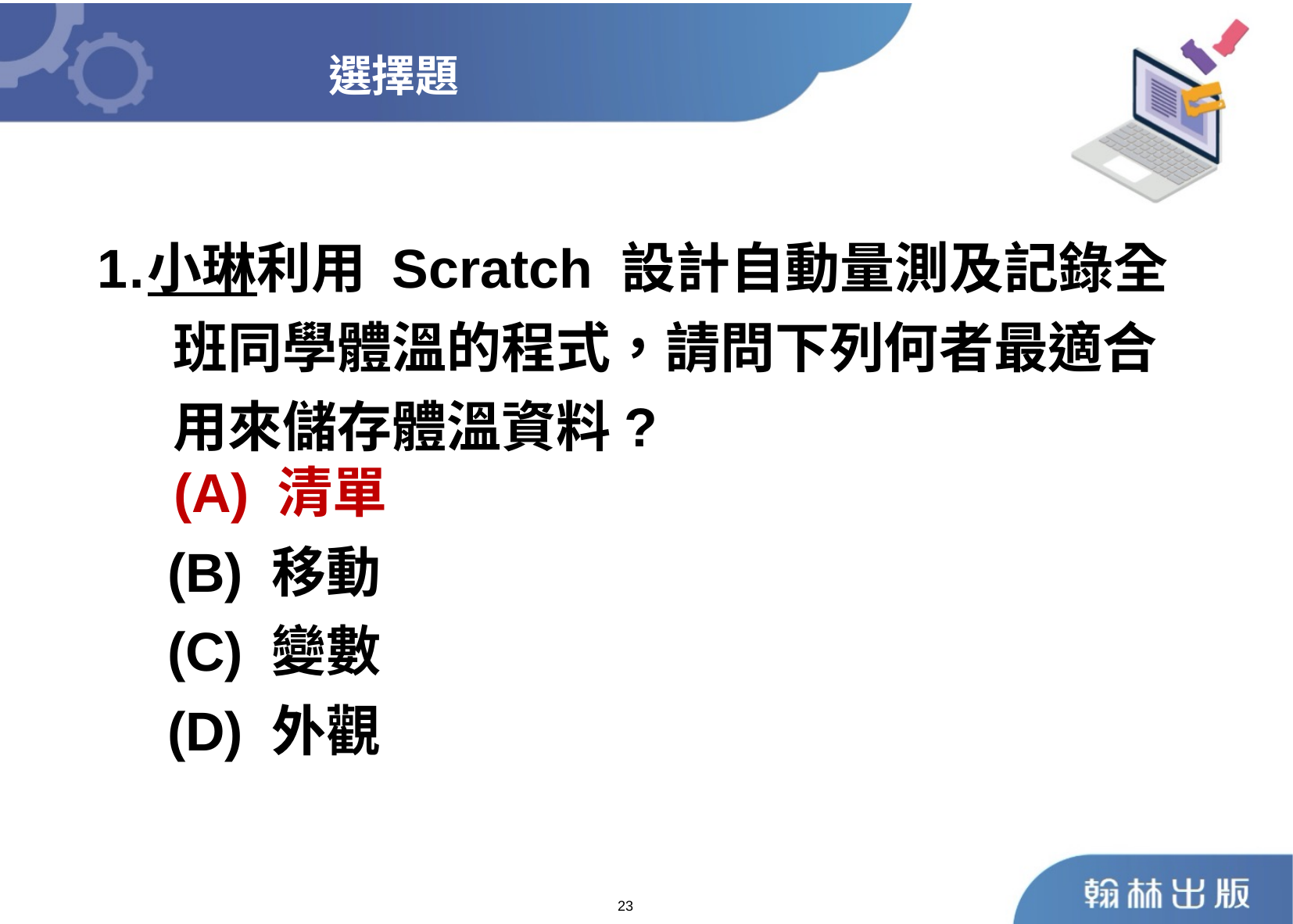

選擇題
小琳利用 Scratch 設計自動量測及記錄全
     班同學體溫的程式，請問下列何者最適合
     用來儲存體溫資料?
     (A) 清單
	   (B) 移動
	   (C) 變數
	   (D) 外觀

23